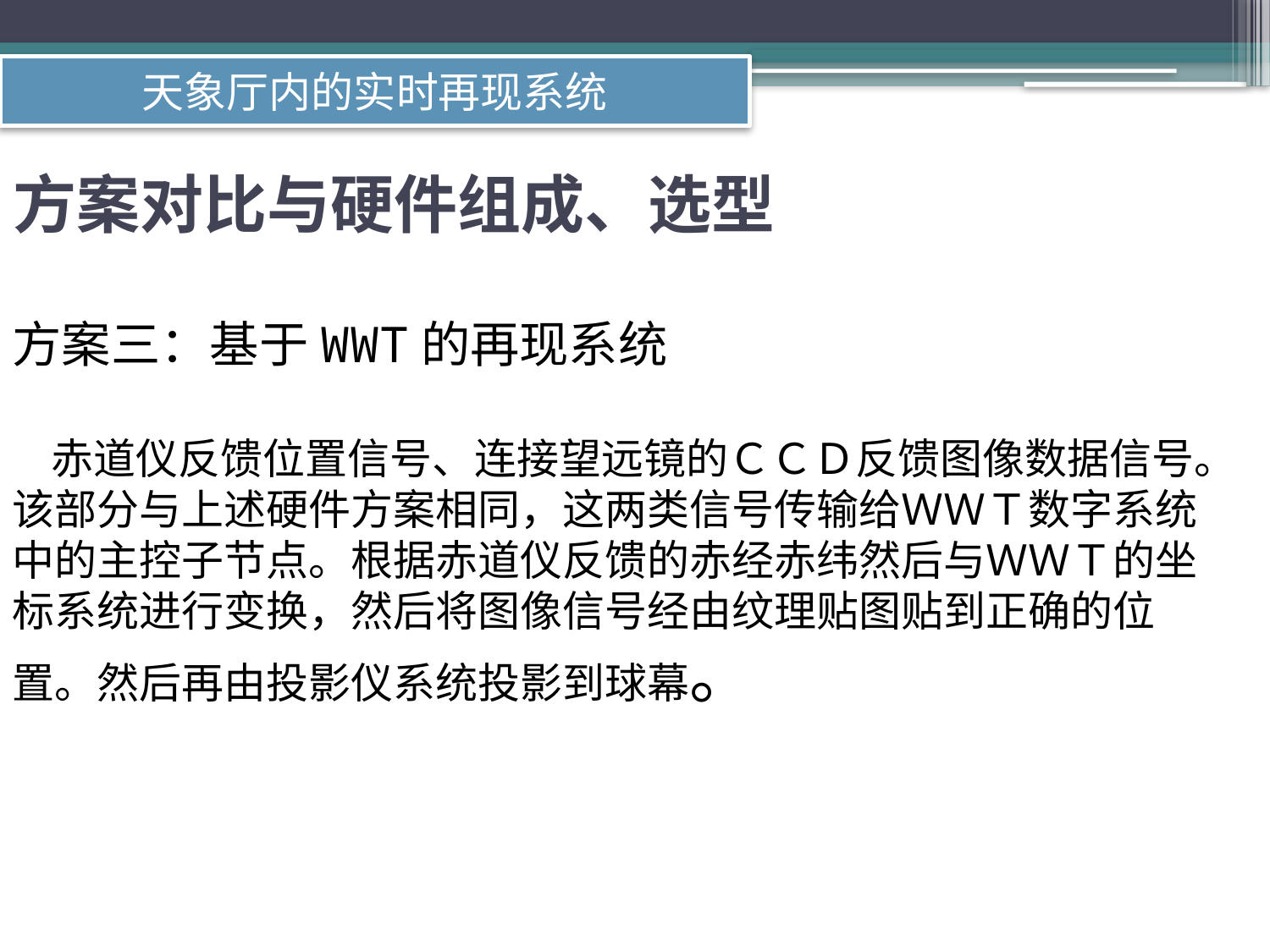

天象厅内的实时再现系统
# 方案对比与硬件组成、选型
方案三：基于WWT的再现系统

   赤道仪反馈位置信号、连接望远镜的ＣＣＤ反馈图像数据信号。该部分与上述硬件方案相同，这两类信号传输给ＷＷＴ数字系统中的主控子节点。根据赤道仪反馈的赤经赤纬然后与ＷＷＴ的坐标系统进行变换，然后将图像信号经由纹理贴图贴到正确的位置。然后再由投影仪系统投影到球幕。